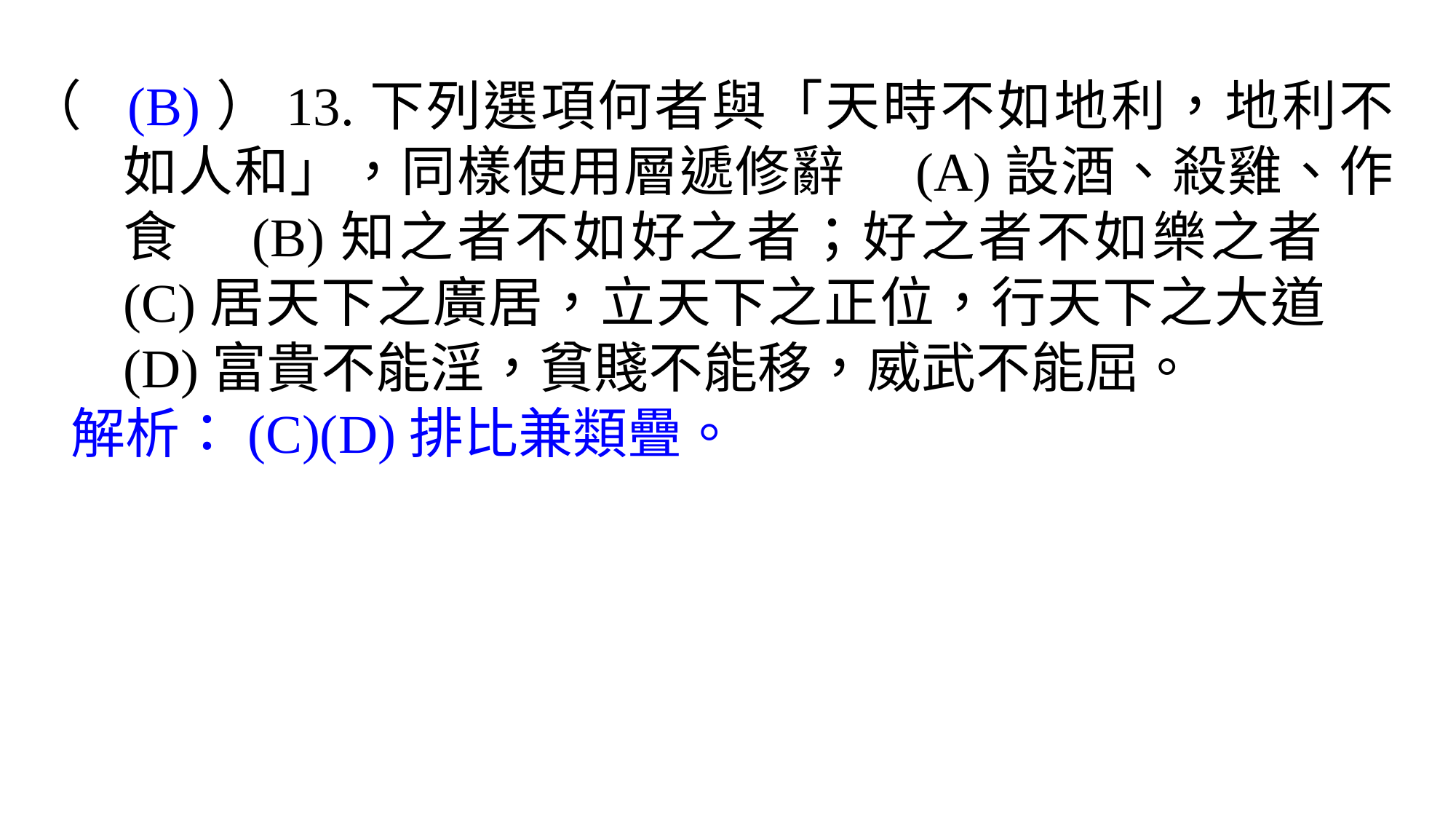

（	(B)）13.下列選項何者與「天時不如地利，地利不如人和」，同樣使用層遞修辭　(A)設酒、殺雞、作食　(B)知之者不如好之者；好之者不如樂之者　(C)居天下之廣居，立天下之正位，行天下之大道　(D)富貴不能淫，貧賤不能移，威武不能屈。
解析：(C)(D)排比兼類疊。